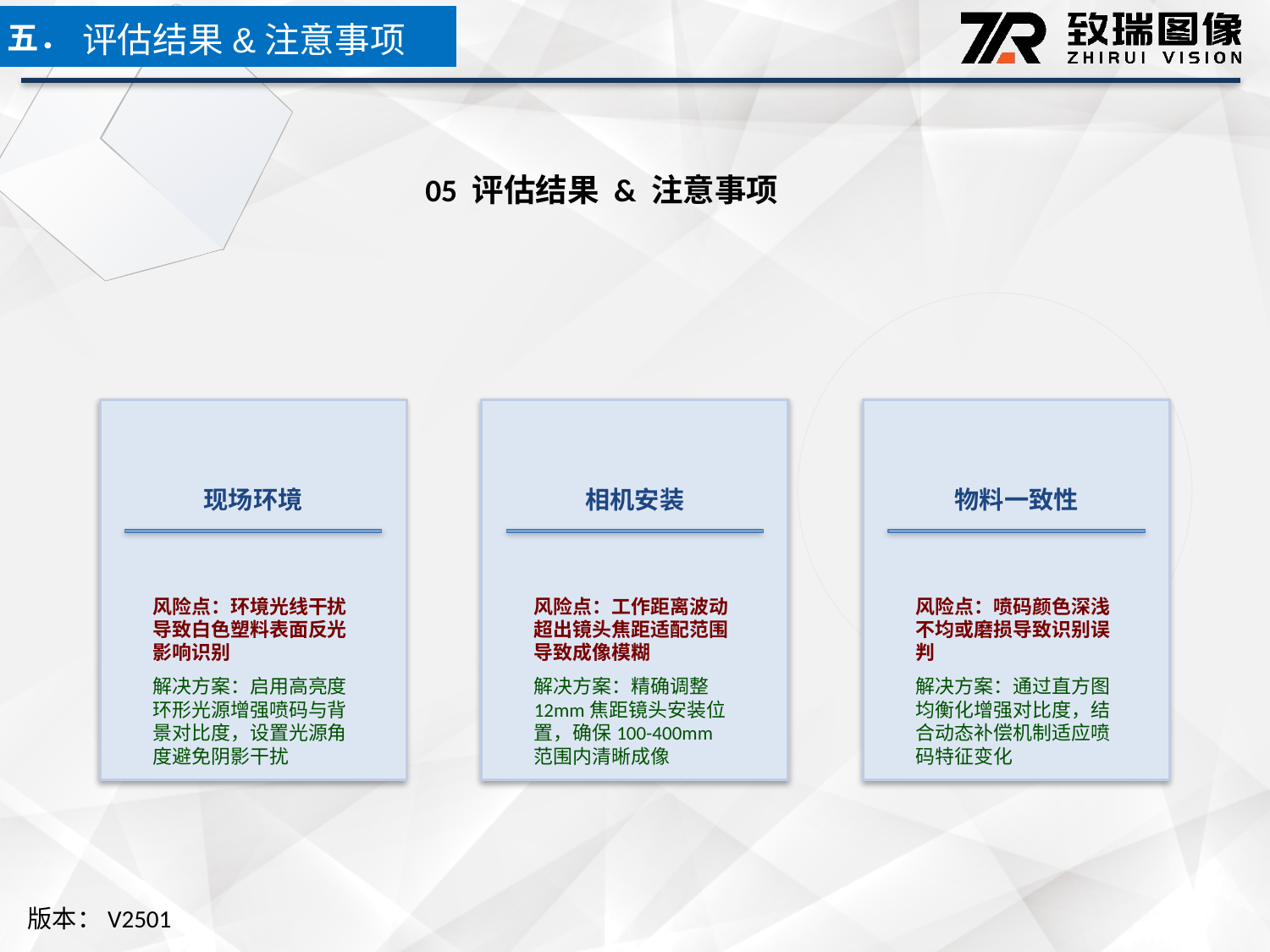

五．
评估结果&注意事项

05 评估结果 & 注意事项

现场环境

相机安装

物料一致性

风险点：环境光线干扰导致白色塑料表面反光影响识别
解决方案：启用高亮度环形光源增强喷码与背景对比度，设置光源角度避免阴影干扰

风险点：工作距离波动超出镜头焦距适配范围导致成像模糊
解决方案：精确调整12mm焦距镜头安装位置，确保100-400mm范围内清晰成像

风险点：喷码颜色深浅不均或磨损导致识别误判
解决方案：通过直方图均衡化增强对比度，结合动态补偿机制适应喷码特征变化